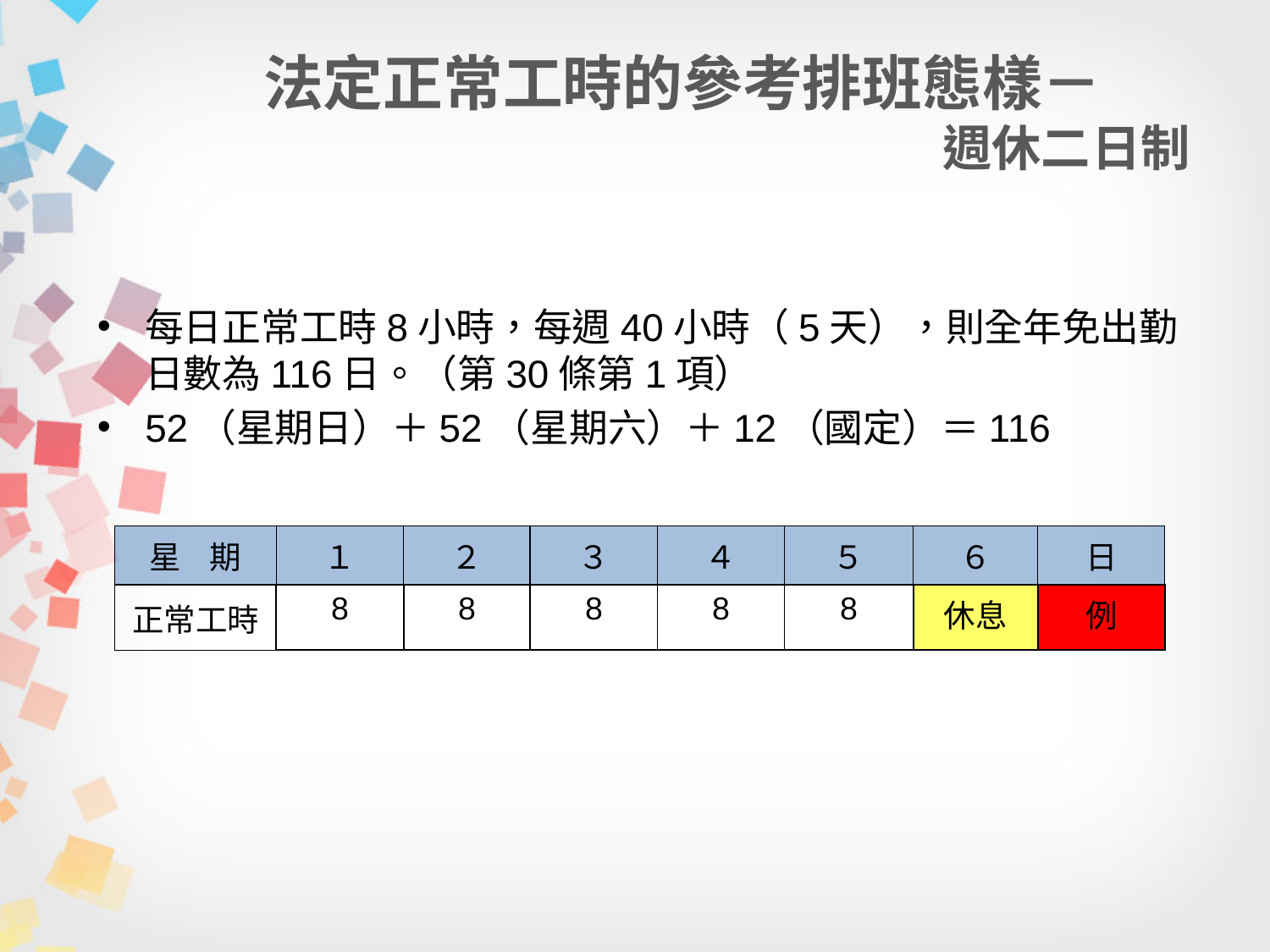

# 法定正常工時的參考排班態樣－ 週休二日制
每日正常工時8小時，每週40小時（5天），則全年免出勤日數為116日。（第30條第1項）
52（星期日）＋52（星期六）＋12（國定）＝116
| 星 期 | １ | ２ | ３ | ４ | ５ | ６ | 日 |
| --- | --- | --- | --- | --- | --- | --- | --- |
| 正常工時 | 8 | 8 | 8 | 8 | 8 | 休息 | 例 |